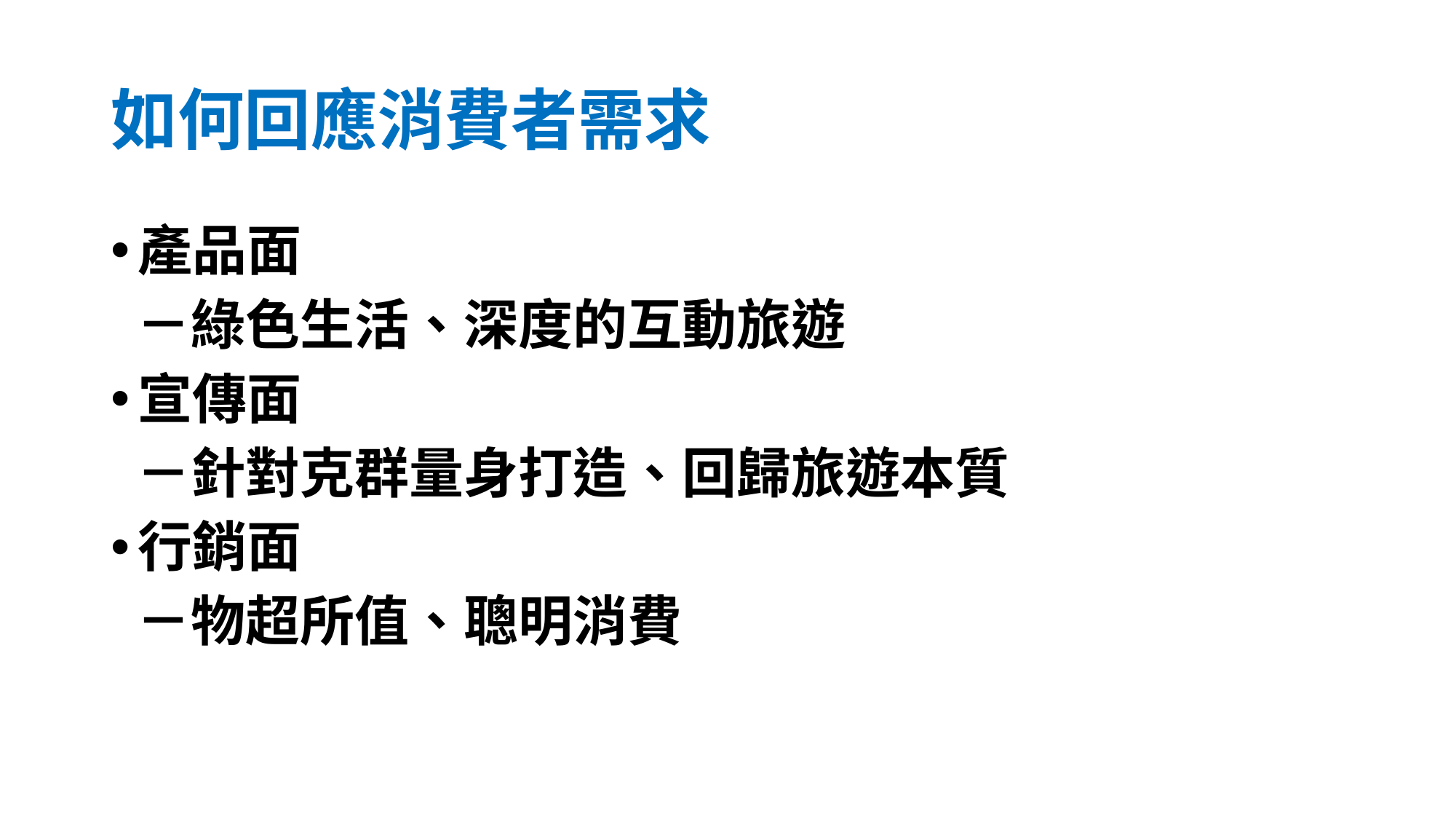

# 如何回應消費者需求
產品面
 －綠色生活、深度的互動旅遊
宣傳面
 －針對克群量身打造、回歸旅遊本質
行銷面
 －物超所值、聰明消費